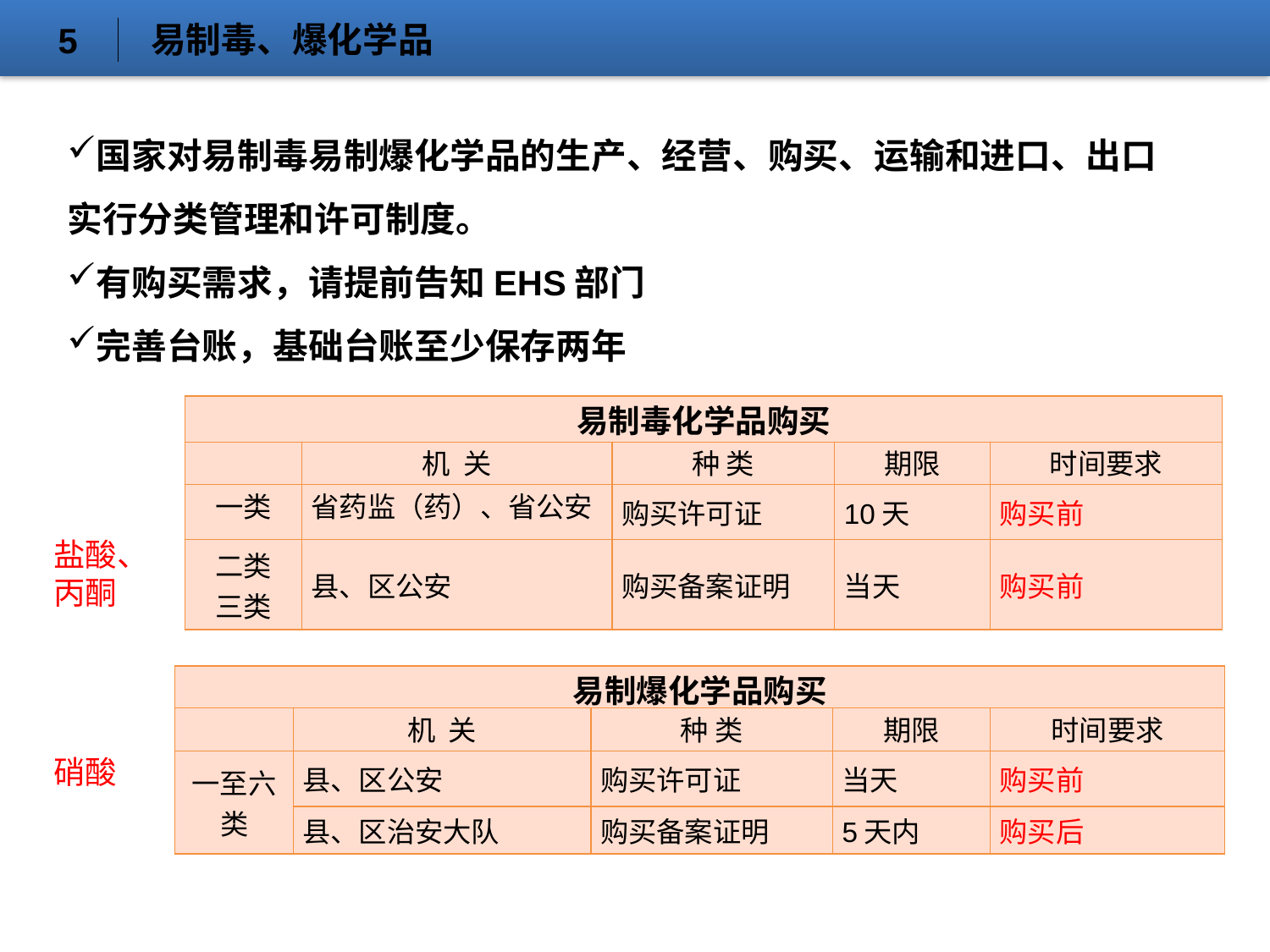

易制毒、爆化学品
5
国家对易制毒易制爆化学品的生产、经营、购买、运输和进口、出口实行分类管理和许可制度。
有购买需求，请提前告知EHS部门
完善台账，基础台账至少保存两年
| 易制毒化学品购买 |  |  |  |  |
| --- | --- | --- | --- | --- |
|  | 机 关 | 种 类 | 期限 | 时间要求 |
| 一类 | 省药监（药）、省公安 | 购买许可证 | 10天 | 购买前 |
| 二类 三类 | 县、区公安 | 购买备案证明 | 当天 | 购买前 |
盐酸、
丙酮
| 易制爆化学品购买 |  |  |  |  |
| --- | --- | --- | --- | --- |
|  | 机 关 | 种 类 | 期限 | 时间要求 |
| 一至六类 | 县、区公安 | 购买许可证 | 当天 | 购买前 |
|  | 县、区治安大队 | 购买备案证明 | 5天内 | 购买后 |
硝酸